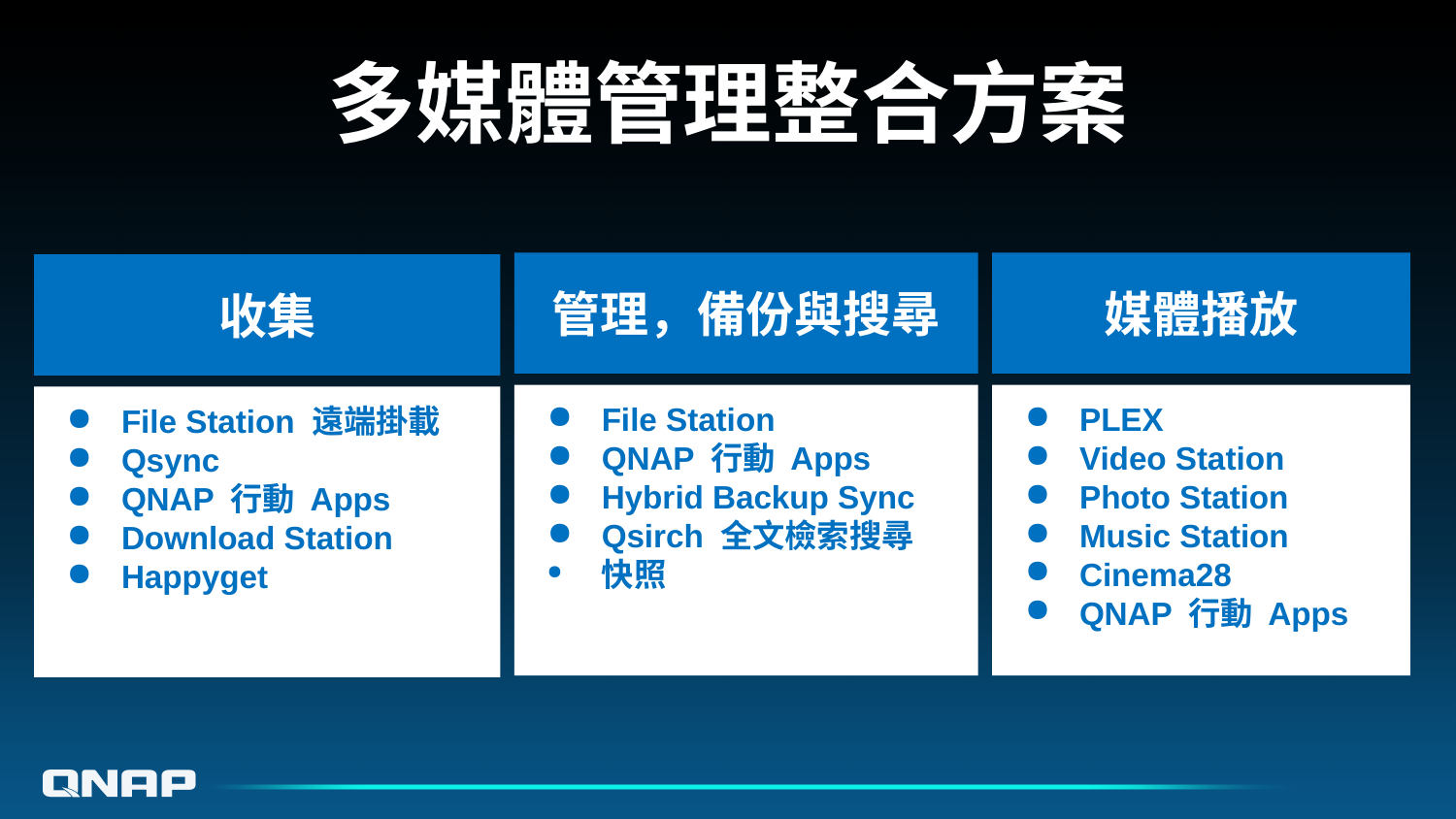

# 多媒體管理整合方案
管理，備份與搜尋
媒體播放
收集
File Station
QNAP 行動 Apps
Hybrid Backup Sync
Qsirch 全文檢索搜尋
快照

PLEX
Video Station
Photo Station
Music Station
Cinema28
QNAP 行動 Apps
File Station 遠端掛載
Qsync
QNAP 行動 Apps
Download Station
Happyget